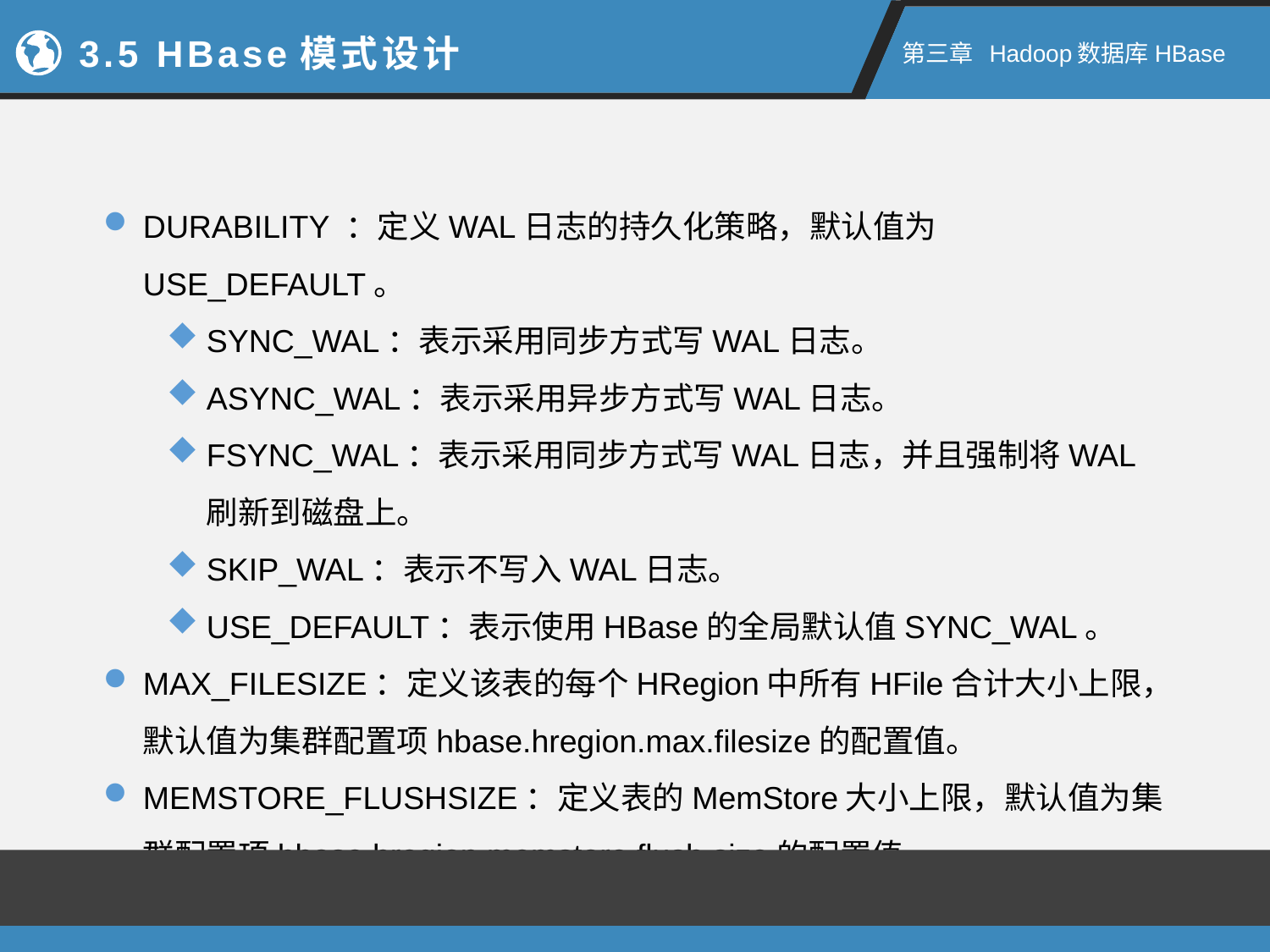

3.5 HBase模式设计

第三章  Hadoop数据库HBase
DURABILITY ：定义WAL日志的持久化策略，默认值为USE_DEFAULT。
SYNC_WAL：表示采用同步方式写WAL日志。
ASYNC_WAL：表示采用异步方式写WAL日志。
FSYNC_WAL：表示采用同步方式写WAL日志，并且强制将WAL刷新到磁盘上。
SKIP_WAL：表示不写入WAL日志。
USE_DEFAULT：表示使用HBase的全局默认值SYNC_WAL。
MAX_FILESIZE：定义该表的每个HRegion中所有HFile合计大小上限，默认值为集群配置项hbase.hregion.max.filesize的配置值。
MEMSTORE_FLUSHSIZE：定义表的MemStore大小上限，默认值为集群配置项hbase.hregion.memstore.flush.size的配置值。